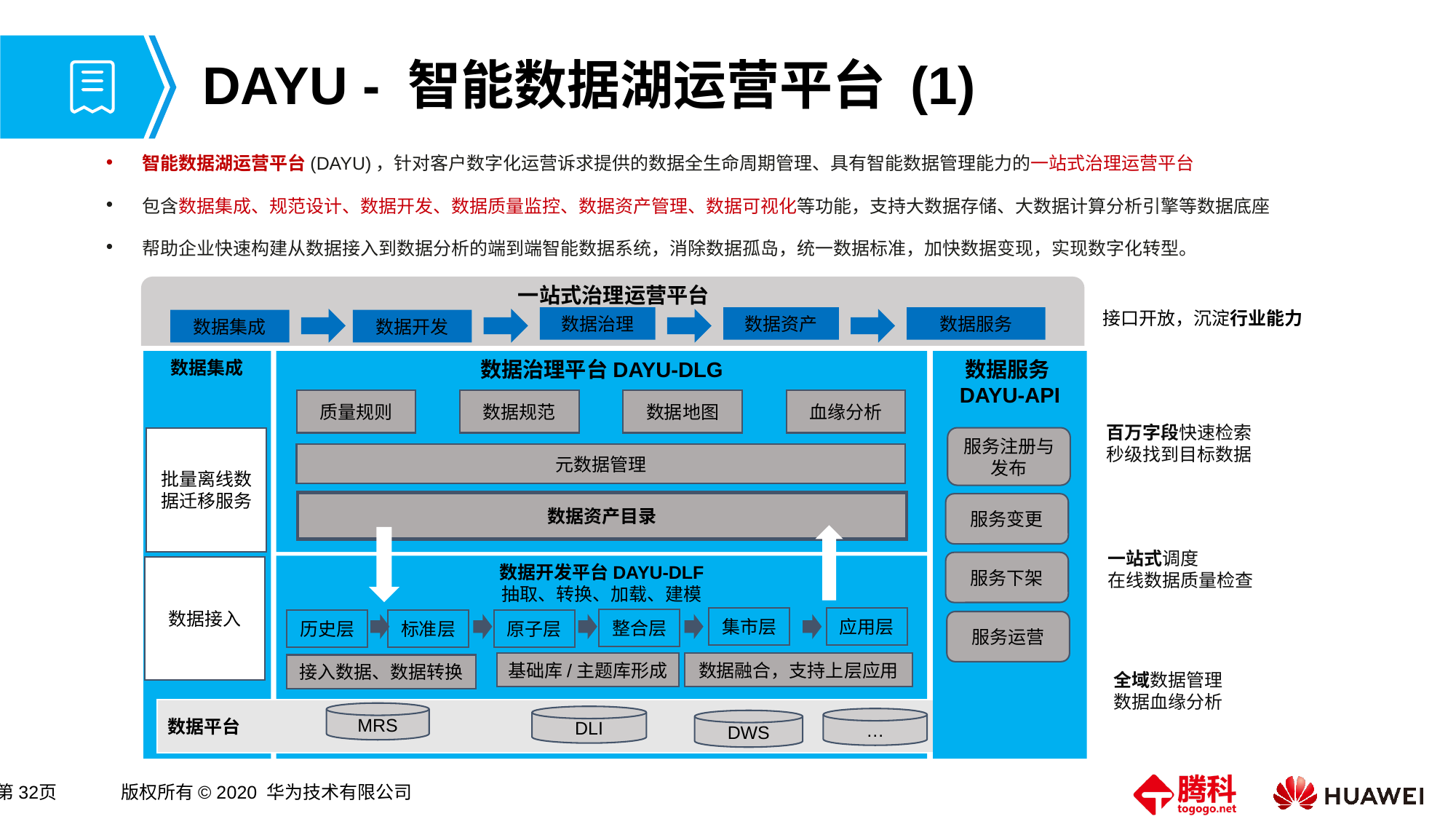

# DAYU - 智能数据湖运营平台 (1)
智能数据湖运营平台(DAYU)，针对客户数字化运营诉求提供的数据全生命周期管理、具有智能数据管理能力的一站式治理运营平台
包含数据集成、规范设计、数据开发、数据质量监控、数据资产管理、数据可视化等功能，支持大数据存储、大数据计算分析引擎等数据底座
帮助企业快速构建从数据接入到数据分析的端到端智能数据系统，消除数据孤岛，统一数据标准，加快数据变现，实现数字化转型。

一站式治理运营平台
接口开放，沉淀行业能力
数据治理
数据资产
数据服务

数据集成
数据开发
数据治理平台DAYU-DLG
数据集成
数据服务DAYU-API
质量规则
数据规范
数据地图
血缘分析
百万字段快速检索
秒级找到目标数据
批量离线数据迁移服务
服务注册与发布
元数据管理
数据资产目录
服务变更

一站式调度
在线数据质量检查
服务下架
数据开发平台DAYU-DLF
抽取、转换、加载、建模
数据接入
集市层
应用层
整合层
历史层
标准层
原子层
服务运营

基础库/主题库形成
数据融合，支持上层应用
接入数据、数据转换
全域数据管理
数据血缘分析
数据平台
MRS
DLI
…
DWS